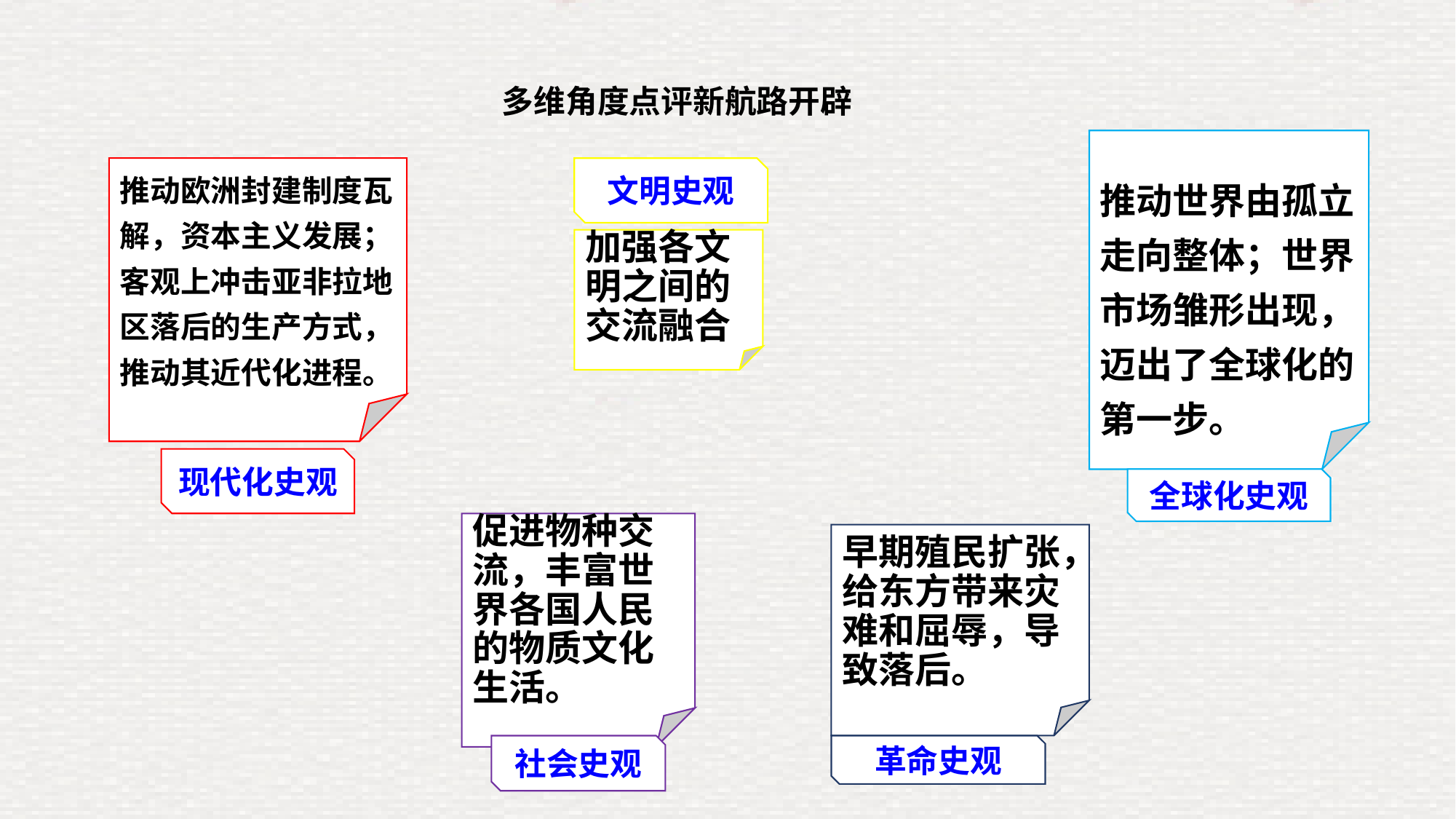

多维角度点评新航路开辟

推动世界由孤立走向整体；世界市场雏形出现，迈出了全球化的第一步。
文明史观
推动欧洲封建制度瓦解，资本主义发展；客观上冲击亚非拉地区落后的生产方式，推动其近代化进程。
加强各文明之间的交流融合
现代化史观
全球化史观
促进物种交流，丰富世界各国人民的物质文化生活。
早期殖民扩张，给东方带来灾难和屈辱，导致落后。
社会史观
革命史观